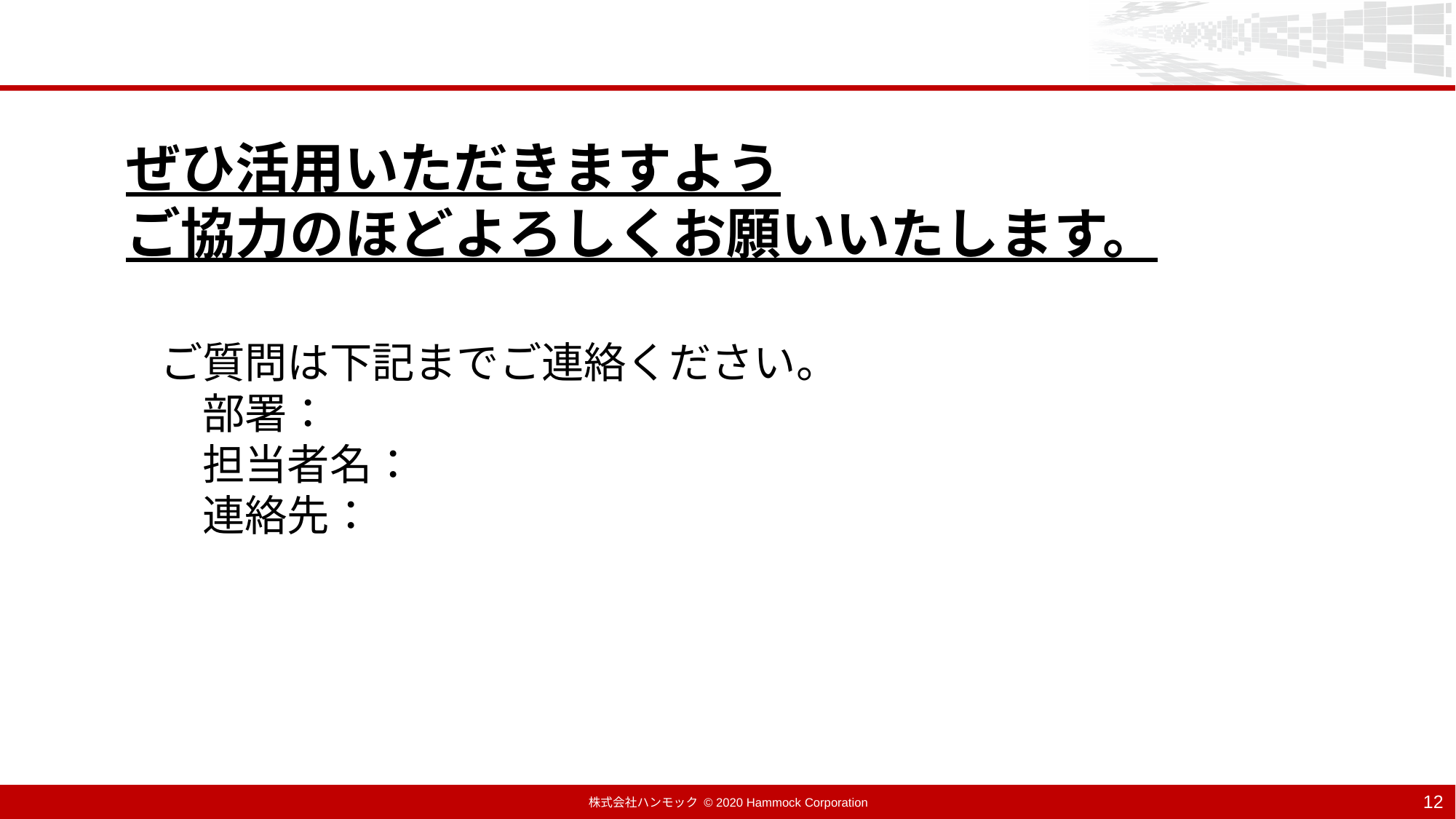

ぜひ活用いただきますよう
ご協力のほどよろしくお願いいたします。
ご質問は下記までご連絡ください。
　部署：
　担当者名：
　連絡先：